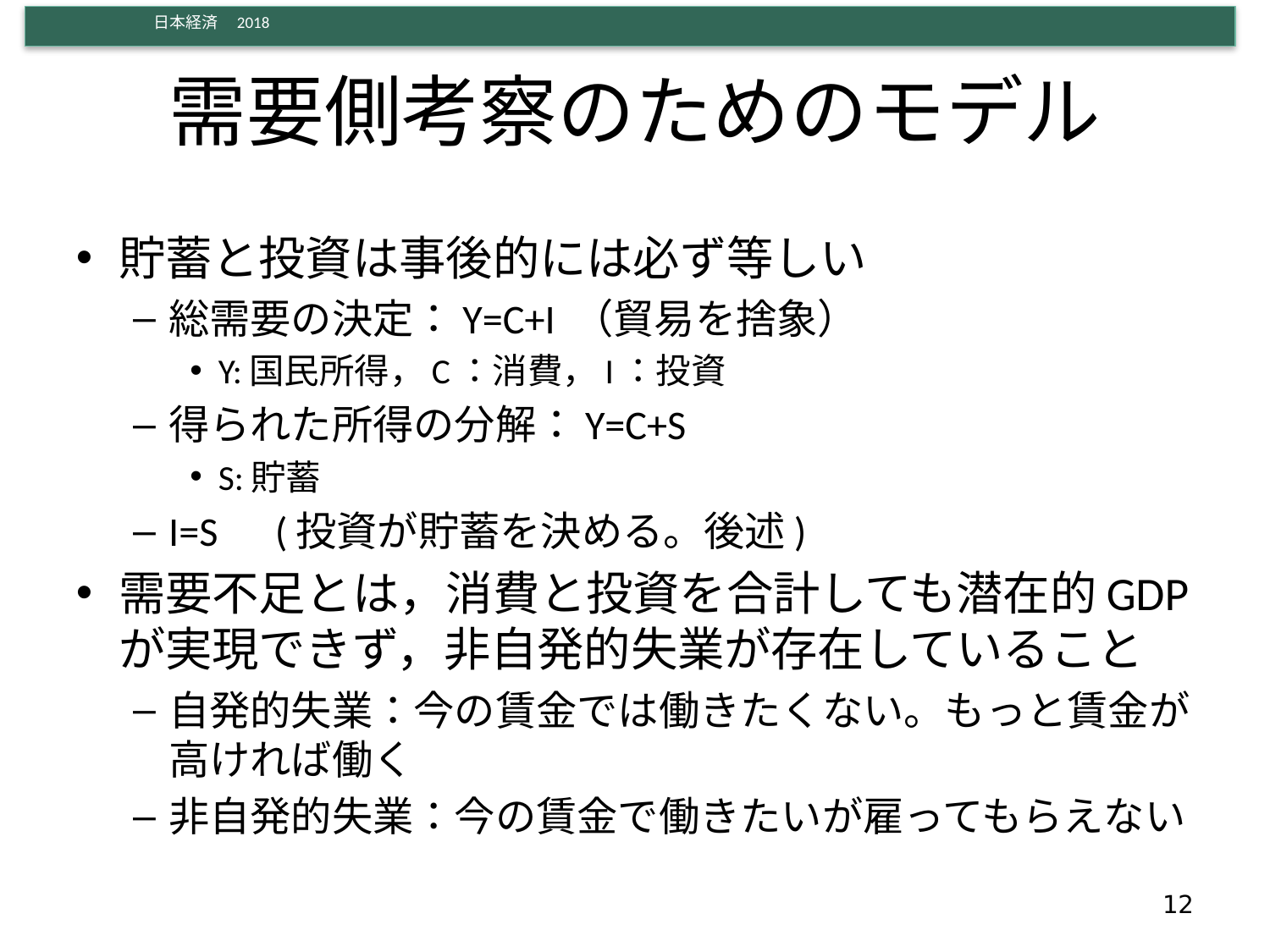

# 需要側考察のためのモデル
貯蓄と投資は事後的には必ず等しい
総需要の決定：Y=C+I （貿易を捨象）
Y:国民所得，C：消費，I：投資
得られた所得の分解：Y=C+S
S:貯蓄
I=S　(投資が貯蓄を決める。後述)
需要不足とは，消費と投資を合計しても潜在的GDPが実現できず，非自発的失業が存在していること
自発的失業：今の賃金では働きたくない。もっと賃金が高ければ働く
非自発的失業：今の賃金で働きたいが雇ってもらえない

12